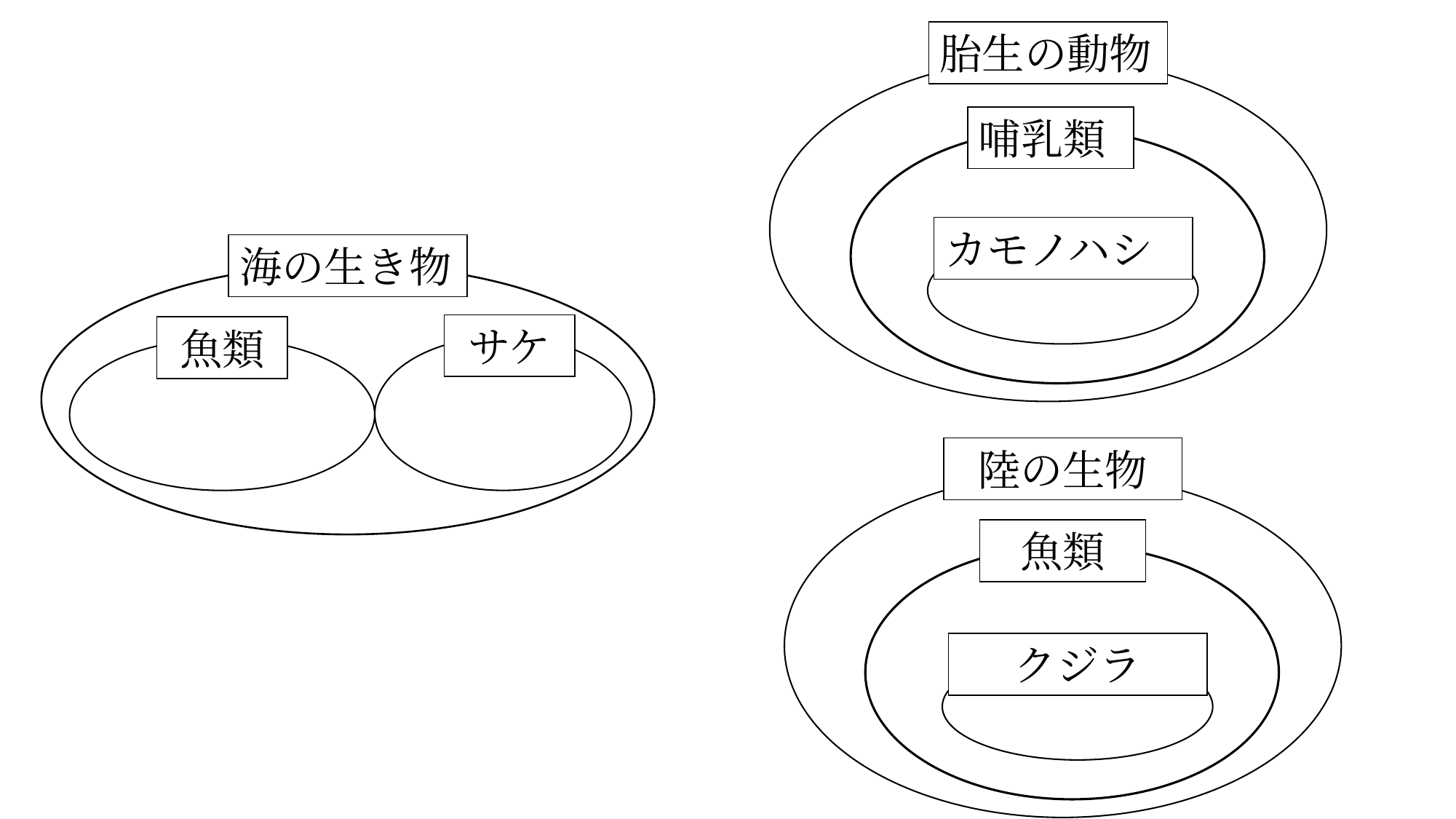

胎生の動物

カモノハシ

哺乳類
海の生き物

サケ
魚類

陸の生物

クジラ

魚類